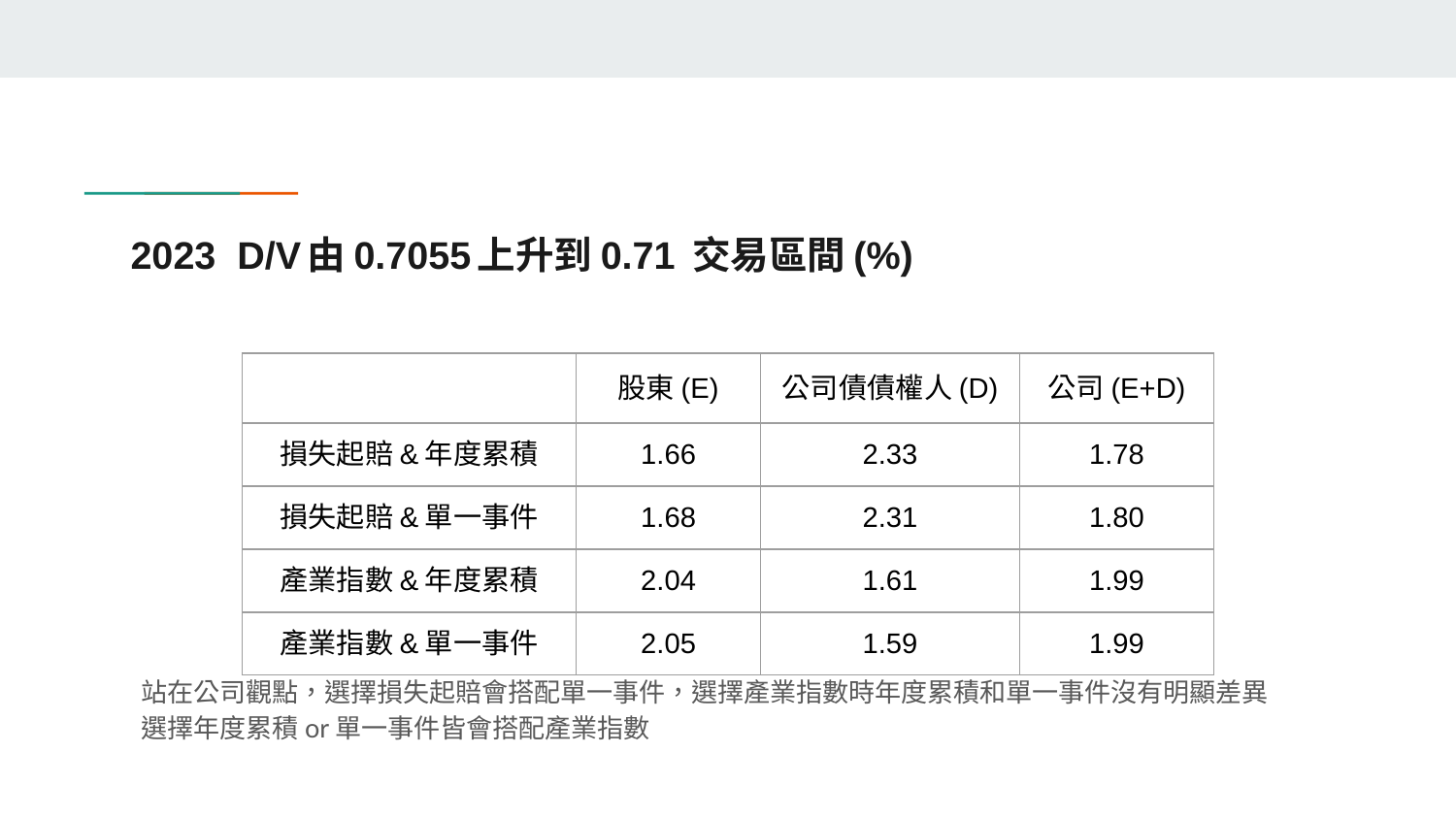

# 2023  D/V由0.7055上升到0.71 交易區間(%)

站在公司觀點，選擇損失起賠會搭配單一事件，選擇產業指數時年度累積和單一事件沒有明顯差異
選擇年度累積or單一事件皆會搭配產業指數

|  | 股東(E) | 公司債債權人(D) | 公司(E+D) |
| --- | --- | --- | --- |
| 損失起賠&年度累積 | 1.66 | 2.33 | 1.78 |
| 損失起賠&單一事件 | 1.68 | 2.31 | 1.80 |
| 產業指數&年度累積 | 2.04 | 1.61 | 1.99 |
| 產業指數&單一事件 | 2.05 | 1.59 | 1.99 |